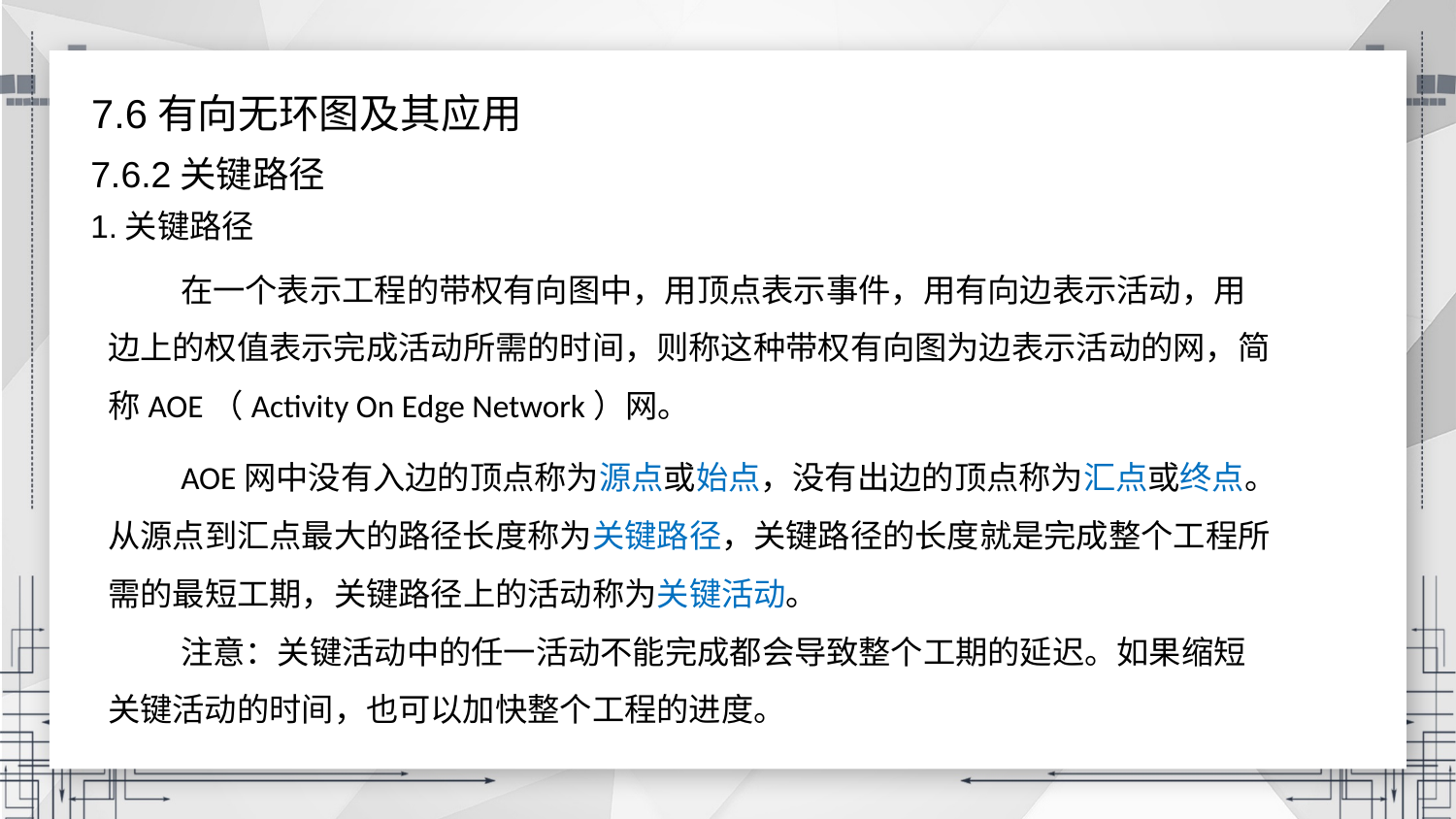

7.6有向无环图及其应用
7.6.2关键路径
1.关键路径
在一个表示工程的带权有向图中，用顶点表示事件，用有向边表示活动，用边上的权值表示完成活动所需的时间，则称这种带权有向图为边表示活动的网，简称AOE（Activity On Edge Network）网。
AOE网中没有入边的顶点称为源点或始点，没有出边的顶点称为汇点或终点。从源点到汇点最大的路径长度称为关键路径，关键路径的长度就是完成整个工程所需的最短工期，关键路径上的活动称为关键活动。
注意：关键活动中的任一活动不能完成都会导致整个工期的延迟。如果缩短关键活动的时间，也可以加快整个工程的进度。